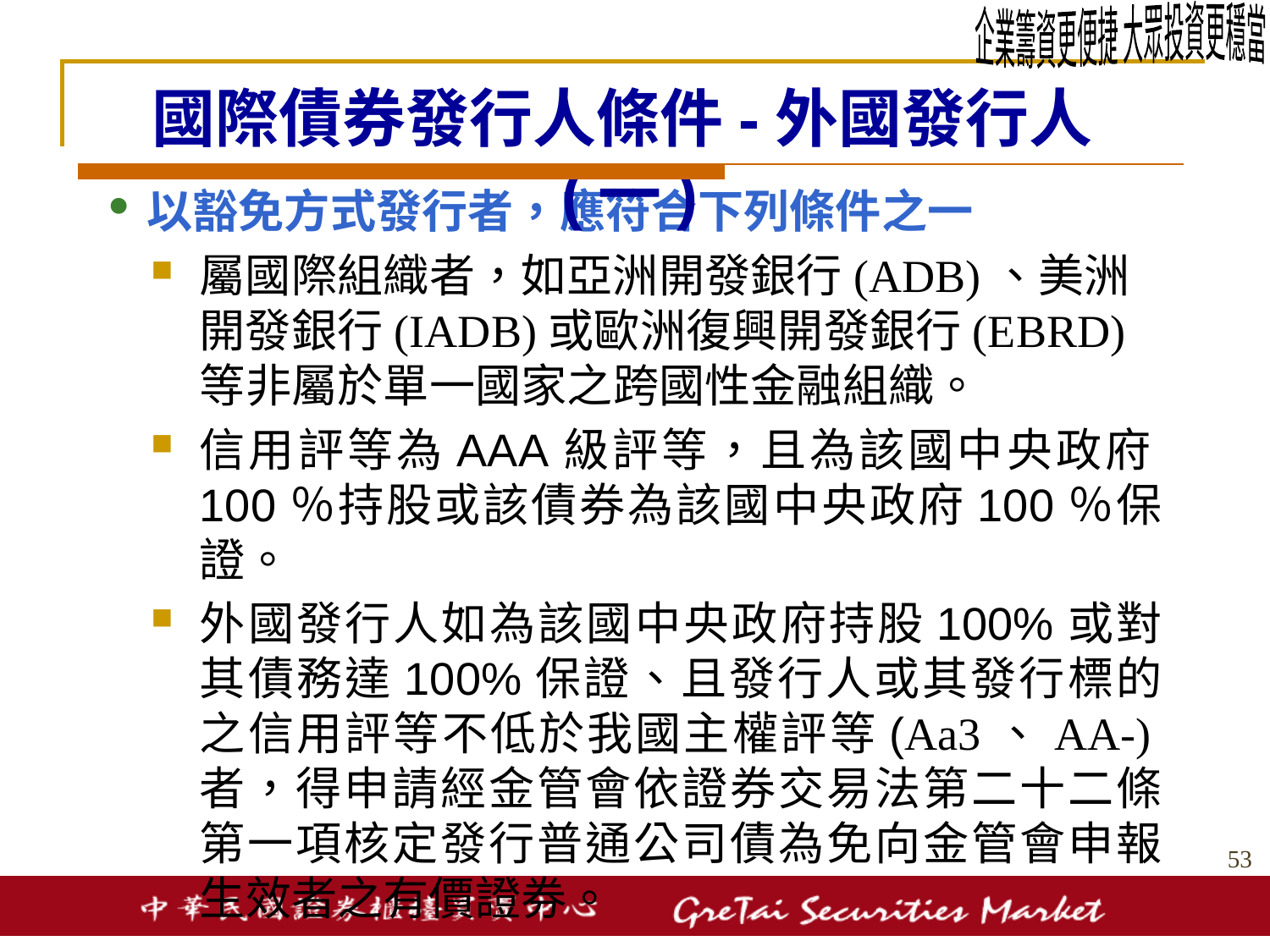

企業籌資更便捷 大眾投資更穩當
# 國際債券發行人條件-外國發行人(一)

以豁免方式發行者，應符合下列條件之一
屬國際組織者，如亞洲開發銀行(ADB)、美洲開發銀行(IADB)或歐洲復興開發銀行(EBRD)等非屬於單一國家之跨國性金融組織。
信用評等為AAA級評等，且為該國中央政府100％持股或該債券為該國中央政府100％保證。
外國發行人如為該國中央政府持股100%或對其債務達100%保證、且發行人或其發行標的之信用評等不低於我國主權評等(Aa3、AA-)者，得申請經金管會依證券交易法第二十二條第一項核定發行普通公司債為免向金管會申報生效者之有價證券。
53